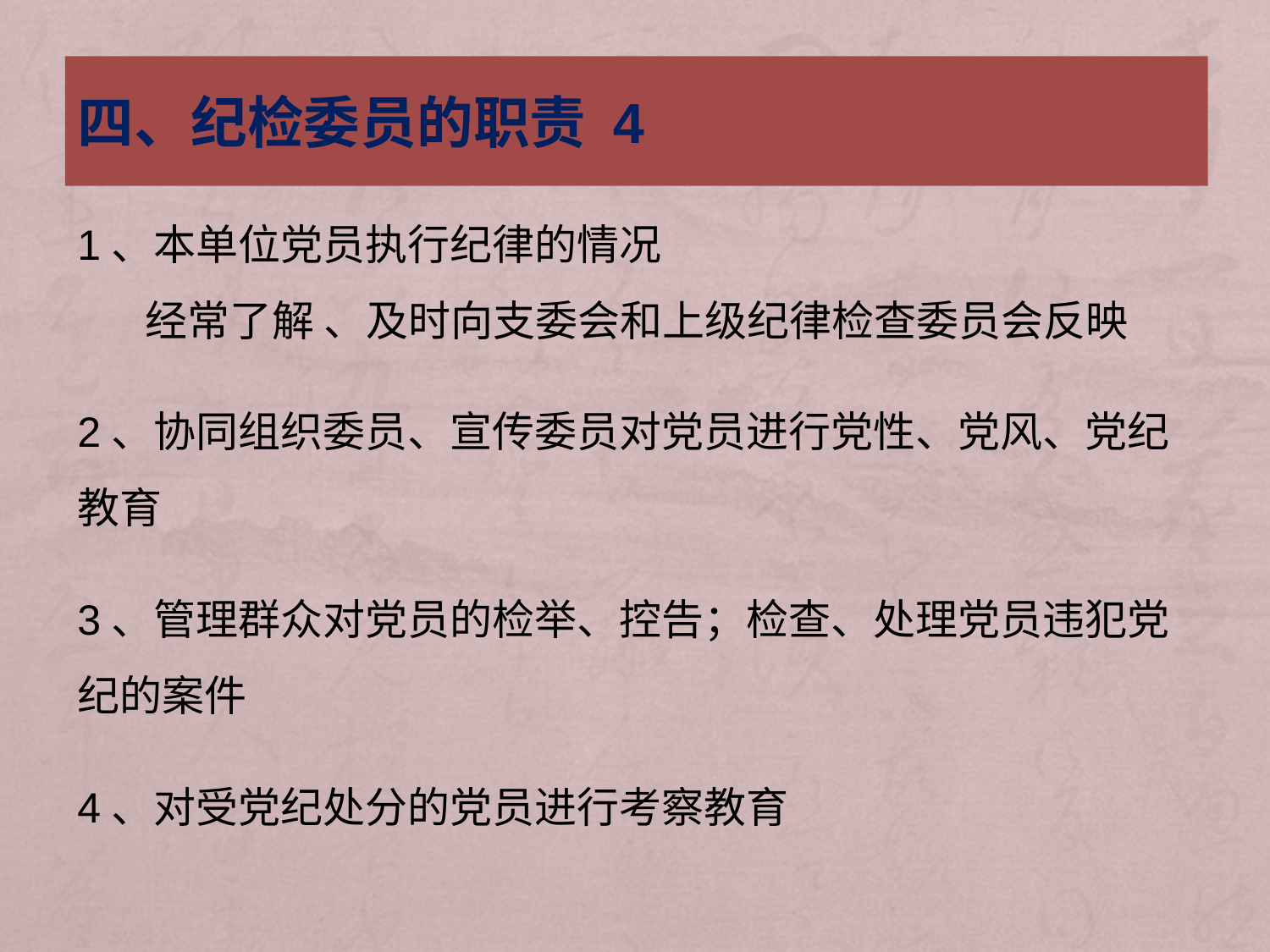

四、纪检委员的职责 4
1、本单位党员执行纪律的情况
      经常了解 、及时向支委会和上级纪律检查委员会反映

2、协同组织委员、宣传委员对党员进行党性、党风、党纪教育

3、管理群众对党员的检举、控告；检查、处理党员违犯党纪的案件

4、对受党纪处分的党员进行考察教育